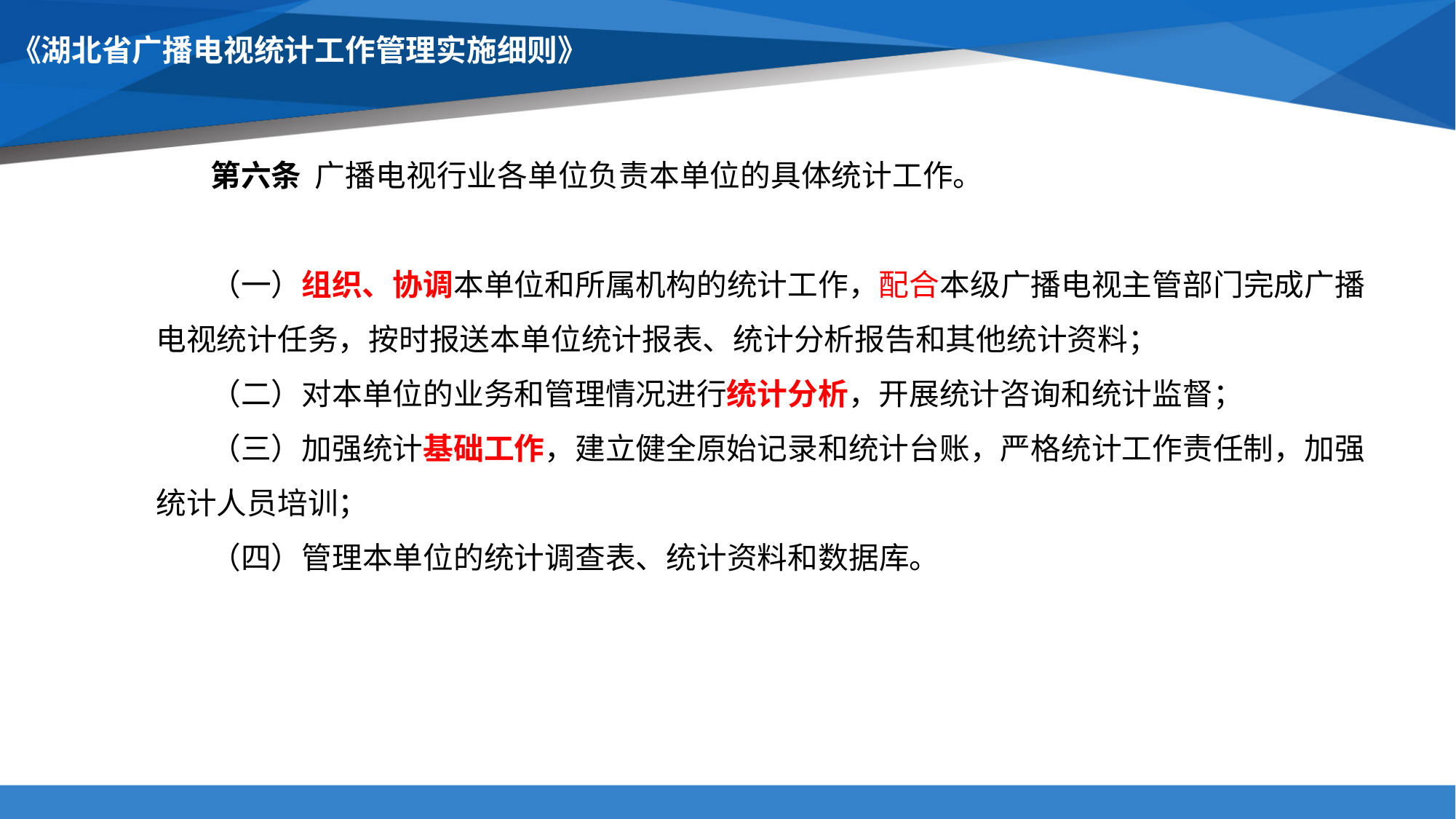

# 《湖北省广播电视统计工作管理实施细则》
第六条  广播电视行业各单位负责本单位的具体统计工作。

（一）组织、协调本单位和所属机构的统计工作，配合本级广播电视主管部门完成广播电视统计任务，按时报送本单位统计报表、统计分析报告和其他统计资料；
（二）对本单位的业务和管理情况进行统计分析，开展统计咨询和统计监督；
（三）加强统计基础工作，建立健全原始记录和统计台账，严格统计工作责任制，加强统计人员培训；
（四）管理本单位的统计调查表、统计资料和数据库。